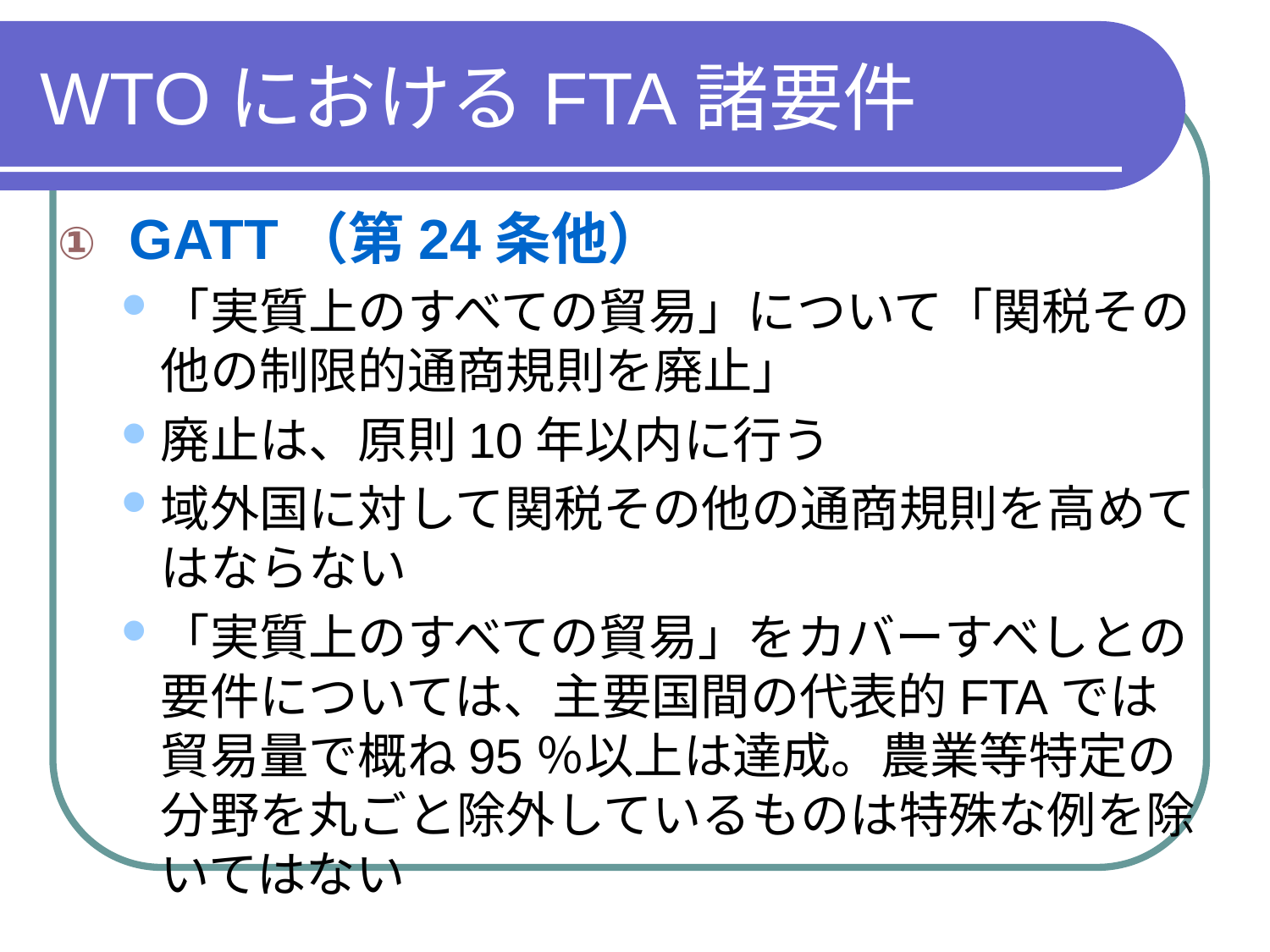

# WTOにおけるFTA諸要件
GATT（第24条他）
「実質上のすべての貿易」について「関税その他の制限的通商規則を廃止」
廃止は、原則10年以内に行う
域外国に対して関税その他の通商規則を高めてはならない
「実質上のすべての貿易」をカバーすべしとの要件については、主要国間の代表的FTAでは貿易量で概ね95％以上は達成。農業等特定の分野を丸ごと除外しているものは特殊な例を除いてはない